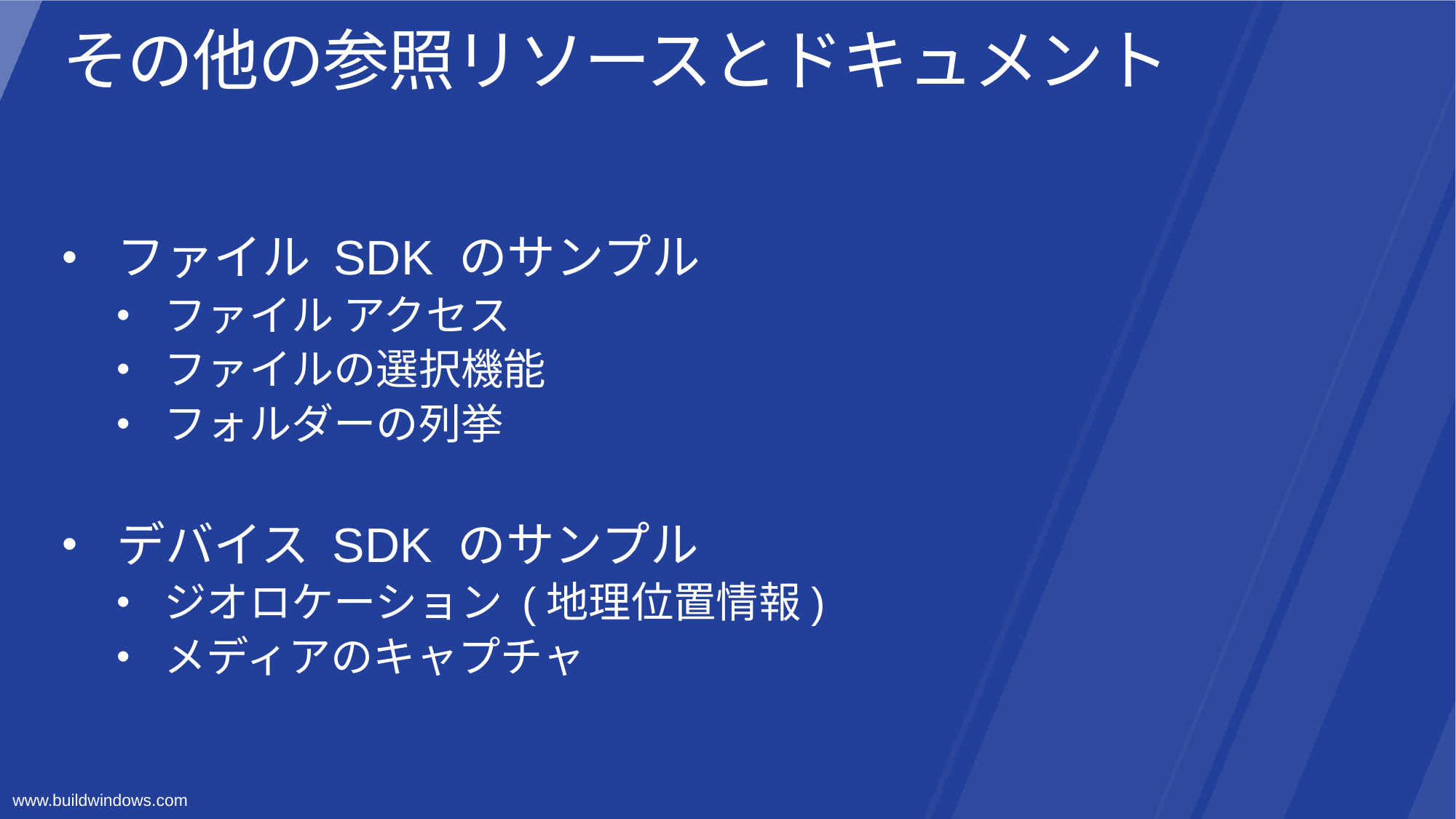

# その他の参照リソースとドキュメント
ファイル SDK のサンプル
ファイル アクセス
ファイルの選択機能
フォルダーの列挙

デバイス SDK のサンプル
ジオロケーション (地理位置情報)
メディアのキャプチャ